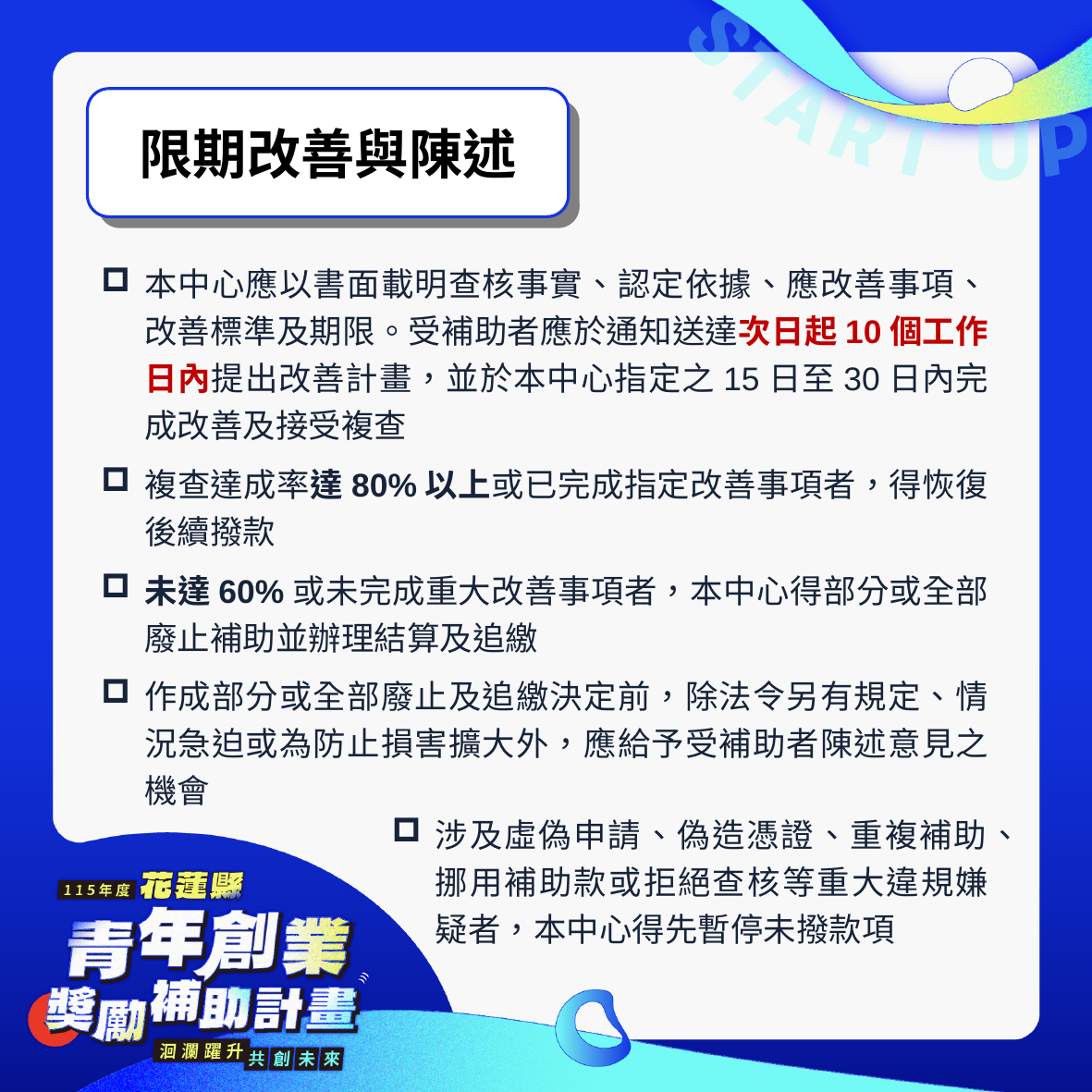

限期改善與陳述

本中心應以書面載明查核事實、認定依據、應改善事項、改善標準及期限。受補助者應於通知送達次日起10個工作日內提出改善計畫，並於本中心指定之15日至30日內完成改善及接受複查
複查達成率達80%以上或已完成指定改善事項者，得恢復後續撥款
未達60%或未完成重大改善事項者，本中心得部分或全部廢止補助並辦理結算及追繳
作成部分或全部廢止及追繳決定前，除法令另有規定、情況急迫或為防止損害擴大外，應給予受補助者陳述意見之機會

涉及虛偽申請、偽造憑證、重複補助、挪用補助款或拒絕查核等重大違規嫌疑者，本中心得先暫停未撥款項